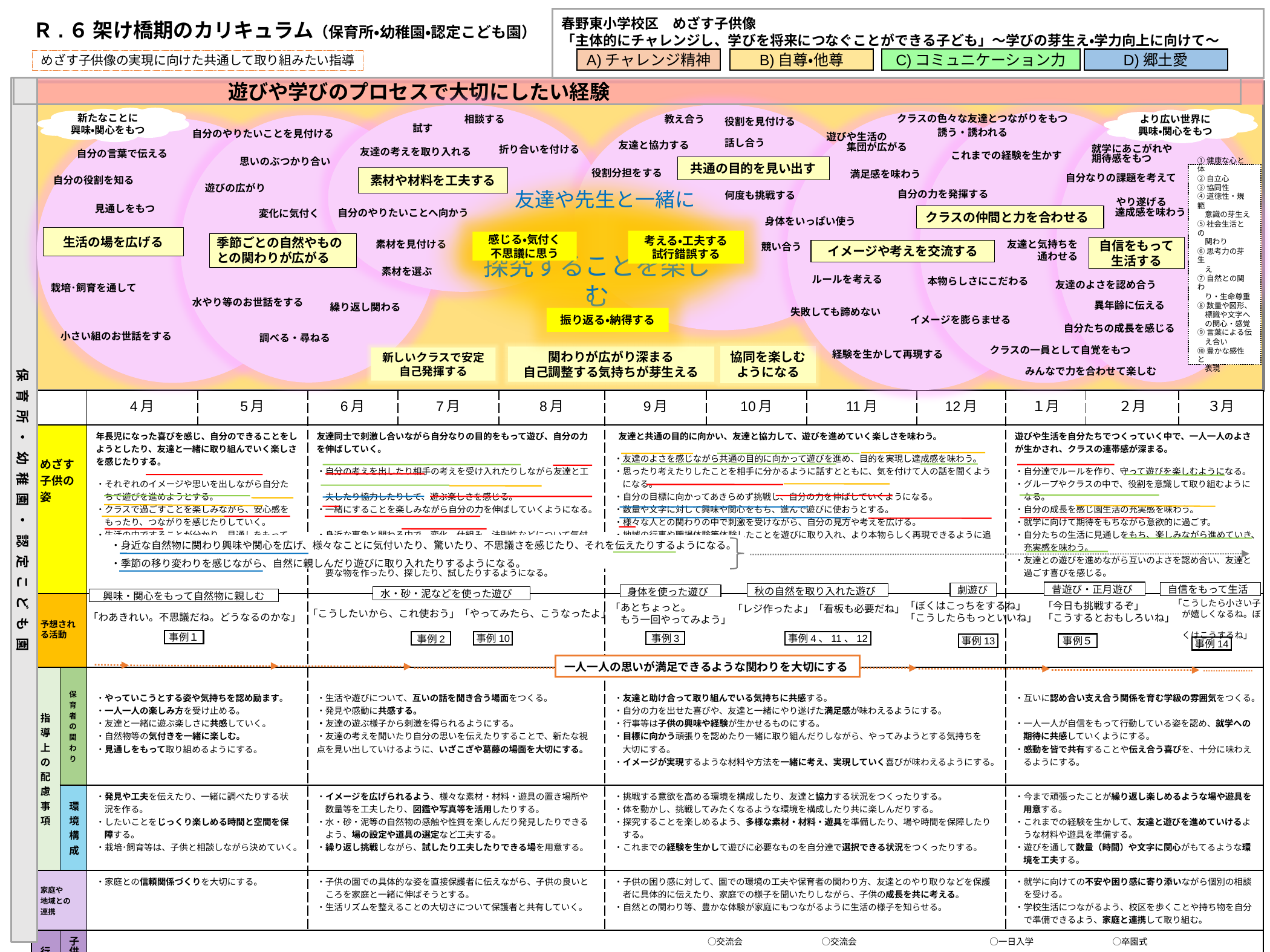

春野東小学校区　めざす子供像
「主体的にチャレンジし、学びを将来につなぐことができる子ども」～学びの芽生え・学力向上に向けて～

Ｒ.６ 架け橋期のカリキュラム（保育所・幼稚園・認定こども園）
C)コミュニケーション力
A)チャレンジ精神
B)自尊・他尊
D)郷土愛
めざす子供像の実現に向けた共通して取り組みたい指導

保育所・幼稚園・認定こども園
遊びや学びのプロセスで大切にしたい経験

新たなことに
興味・関心をもつ
より広い世界に
興味・関心をもつ

クラスの色々な友達とつながりをもつ

相談する
試す
折り合いを付ける
友達の考えを取り入れる
素材や材料を工夫する
自分のやりたいことへ向かう
素材を見付ける
素材を選ぶ
教え合う
役割を見付ける

誘う・誘われる
自分のやりたいことを見付ける
思いのぶつかり合い
遊びの広がり
変化に気付く
季節ごとの自然やものとの関わりが広がる
水やり等のお世話をする
繰り返し関わる
調べる・尋ねる
遊びや生活の
　　集団が広がる
話し合う
友達と協力する
就学にあこがれや
期待感をもつ
自分の言葉で伝える
自分の役割を知る
見通しをもつ
生活の場を広げる
栽培･飼育を通して
小さい組のお世話をする
これまでの経験を生かす
共通の目的を見い出す

   友達や先生と一緒に

探究することを楽しむ

①健康な心と体
②自立心
③協同性
④道徳性・規範
　意識の芽生え
⑤社会生活との
　関わり
⑥思考力の芽生
　え
⑦自然との関わ
　り・生命尊重
⑧数量や図形、
　標識や文字へ
　の関心・感覚
⑨言葉による伝
　え合い
⑩豊かな感性と
　表現
役割分担をする
満足感を味わう
自分なりの課題を考えて
　　　　　やり遂げる
自分の力を発揮する
何度も挑戦する
達成感を味わう
クラスの仲間と力を合わせる
身体をいっぱい使う
考える・工夫する
試行錯誤する
感じる・気付く
不思議に思う
友達と気持ちを
　　　通わせる
自信をもって生活する
競い合う
イメージや考えを交流する
ルールを考える
本物らしさにこだわる
友達のよさを認め合う
異年齢に伝える
失敗しても諦めない
振り返る・納得する
イメージを膨らませる

自分たちの成長を感じる
クラスの一員として自覚をもつ
協同を楽しむ
ようになる
関わりが広がり深まる
自己調整する気持ちが芽生える
新しいクラスで安定
自己発揮する
経験を生かして再現する
みんなで力を合わせて楽しむ
|  |  | 4月 | 5月 | 6月 | 7月 | 8月 | 9月 | 10月 | 11月 | 12月 | １月 | ２月 | ３月 |
| --- | --- | --- | --- | --- | --- | --- | --- | --- | --- | --- | --- | --- | --- |
| めざす子供の姿 |  | 年長児になった喜びを感じ、自分のできることをしようとしたり、友達と一緒に取り組んでいく楽しさを感じたりする。 ・それぞれのイメージや思いを出しながら自分た 　ちで遊びを進めようとする。 ・クラスで過ごすことを楽しみながら、安心感を 　もったり、つながりを感じたりしていく。 ・生活の中ですることが分かり、見通しをもって 　取り組んでいくようになる。 |  | 友達同士で刺激し合いながら自分なりの目的をもって遊び、自分の力を伸ばしていく。 ・自分の考えを出したり相手の考えを受け入れたりしながら友達と工　 　夫したり協力したりして、遊ぶ楽しさを感じる。 ・一緒にすることを楽しみながら自分の力を伸ばしていくようになる。 ・身近な事象と関わる中で、変化、仕組み、法則性などについて気付 　くようになる。 ・ものの色や形、性質などに関心をもち、遊びを楽しくするために必 　要な物を作ったり、探したり、試したりするようになる。 |  |  | 友達と共通の目的に向かい、友達と協力して、遊びを進めていく楽しさを味わう。 ・友達のよさを感じながら共通の目的に向かって遊びを進め、目的を実現し達成感を味わう。 ・思ったり考えたりしたことを相手に分かるように話すとともに、気を付けて人の話を聞くよう になる。 ・自分の目標に向かってあきらめず挑戦し、自分の力を伸ばしていくようになる。 ・数量や文字に対して興味や関心をもち、進んで遊びに使おうとする。 ・様々な人との関わりの中で刺激を受けながら、自分の見方や考えを広げる。 ・地域の行事や職場体験等体験したことを遊びに取り入れ、より本物らしく再現できるように追 　究していくようになる。 |  |  |  | 遊びや生活を自分たちでつくっていく中で、一人一人のよさが生かされ、クラスの連帯感が深まる。 ・自分達でルールを作り、守って遊びを楽しむようになる。 ・グループやクラスの中で、役割を意識して取り組むように 　なる。 ・自分の成長を感じ園生活の充実感を味わう。 ・就学に向けて期待をもちながら意欲的に過ごす。 ・自分たちの生活に見通しをもち、楽しみながら進めていき、 　充実感を味わう。 ・友達との遊びを進めながら互いのよさを認め合い、友達と 　過ごす喜びを感じる。 |  |  |
| 予想される活動 |  |  |  |  |  |  |  |  |  |  |  |  |  |
| 指導上の配慮事項 | 保育者の関わり | ・やっていこうとする姿や気持ちを認め励ます。 ・一人一人の楽しみ方を受け止める。 ・友達と一緒に遊ぶ楽しさに共感していく。 ・自然物等の気付きを一緒に楽しむ。 ・見通しをもって取り組めるようにする。 |  | ・生活や遊びについて、互いの話を聞き合う場面をつくる。 ・発見や感動に共感する。 ・友達の遊ぶ様子から刺激を得られるようにする。 ・友達の考えを聞いたり自分の思いを伝えたりすることで、新たな視点を見い出していけるように、いざこざや葛藤の場面を大切にする。 |  |  | ・友達と助け合って取り組んでいる気持ちに共感する。 ・自分の力を出せた喜びや、友達と一緒にやり遂げた満足感が味わえるようにする。 ・行事等は子供の興味や経験が生かせるものにする。 ・目標に向かう頑張りを認めたり一緒に取り組んだりしながら、やってみようとする気持ちを 大切にする。 ・イメージが実現するような材料や方法を一緒に考え、実現していく喜びが味わえるようにする。 |  |  |  | ・互いに認め合い支え合う関係を育む学級の雰囲気をつくる。 ・一人一人が自信をもって行動している姿を認め、就学への 期待に共感していくようにする。 ・感動を皆で共有することや伝え合う喜びを、十分に味わえ るようにする。 |  |  |
|  | 環境構成 | ・発見や工夫を伝えたり、一緒に調べたりする状 況を作る。 ・したいことをじっくり楽しめる時間と空間を保 障する。 ・栽培･飼育等は、子供と相談しながら決めていく。 |  | ・イメージを広げられるよう、様々な素材・材料・遊具の置き場所や 　数量等を工夫したり、図鑑や写真等を活用したりする。 ・水・砂・泥等の自然物の感触や性質を楽しんだり発見したりできる 　よう、場の設定や道具の選定など工夫する。 ・繰り返し挑戦しながら、試したり工夫したりできる場を用意する。 |  |  | ・挑戦する意欲を高める環境を構成したり、友達と協力する状況をつくったりする。 ・体を動かし、挑戦してみたくなるような環境を構成したり共に楽しんだりする。 ・探究することを楽しめるよう、多様な素材・材料・遊具を準備したり、場や時間を保障したり する。 ・これまでの経験を生かして遊びに必要なものを自分達で選択できる状況をつくったりする。 |  |  |  | ・今まで頑張ったことが繰り返し楽しめるような場や遊具を 用意する。 ・これまでの経験を生かして、友達と遊びを進めていけるよ うな材料や遊具を準備する。 ・遊びを通して数量（時間）や文字に関心がもてるような環 境を工夫する。 |  |  |
| 家庭や 地域との連携 |  | ・家庭との信頼関係づくりを大切にする。 |  | ・子供の園での具体的な姿を直接保護者に伝えながら、子供の良いと 　ころを家庭と一緒に伸ばそうとする。 ・生活リズムを整えることの大切さについて保護者と共有していく。 |  |  | ・子供の困り感に対して、園での環境の工夫や保育者の関わり方、友達とのやり取りなどを保護 　者に具体的に伝えたり、家庭での様子を聞いたりしながら、子供の成長を共に考える。 ・自然との関わり等、豊かな体験が家庭にもつながるように生活の様子を知らせる。 |  |  |  | ・就学に向けての不安や困り感に寄り添いながら個別の相談 　を受ける。 ・学校生活につながるよう、校区を歩くことや持ち物を自分 　で準備できるよう、家庭と連携して取り組む。 |  |  |
| 行事等 | 子供 | ○交流会　　　　　　　　　○交流会　　　　　　　　 　　○一日入学　　　　　　　　　○卒園式 |  |  |  |  |  |  |  |  |  |  |  |
|  | 先生 | ○参観日　　　　○引継ぎ連絡会 　 　　　　　　　　　　　　　　○交流会の打ち合せ　　　　　　　　　○園内研修・校内研修への参加（年間を通して）　　　　　　　　　　　　　　　　　　　 ○交流会の振り返り 　　○引継ぎ連絡会 　　　○要録 |  |  |  |  |  |  |  |  |  |  |  |

・身近な自然物に関わり興味や関心を広げ、様々なことに気付いたり、驚いたり、不思議さを感じたり、それを伝えたりするようになる。

・季節の移り変わりを感じながら、自然に親しんだり遊びに取り入れたりするようになる。

昔遊び・正月遊び
自信をもって生活
劇遊び
秋の自然を取り入れた遊び
身体を使った遊び
水・砂・泥などを使った遊び
興味・関心をもって自然物に親しむ

「こうしたら小さい子
　が嬉しくなるね。ぼ
　くはこうするね」
「ぼくはこっちをするね」
「こうしたらもっといいね」
「今日も挑戦するぞ」
「こうするとおもしろいね」
「あとちょっと。
　もう一回やってみよう」
「レジ作ったよ」「看板も必要だね」

「こうしたいから、これ使おう」「やってみたら、こうなったよ」
「わあきれい。不思議だね。どうなるのかな」
事例１
事例10
事例2
事例3
事例4、11、12
事例５
事例13
事例14
一人一人の思いが満足できるような関わりを大切にする